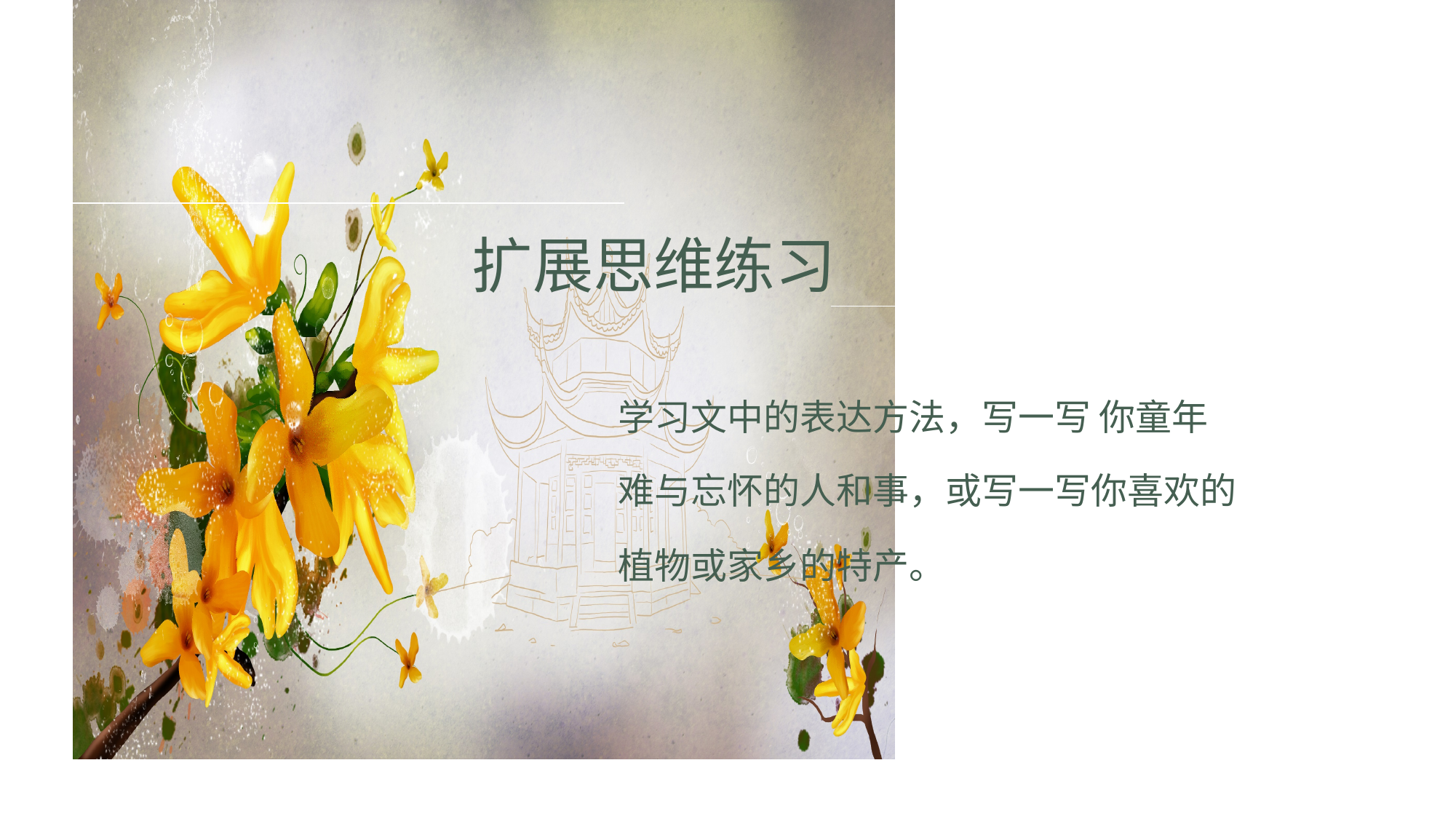

扩展思维练习
学习文中的表达方法，写一写 你童年难与忘怀的人和事，或写一写你喜欢的植物或家乡的特产。